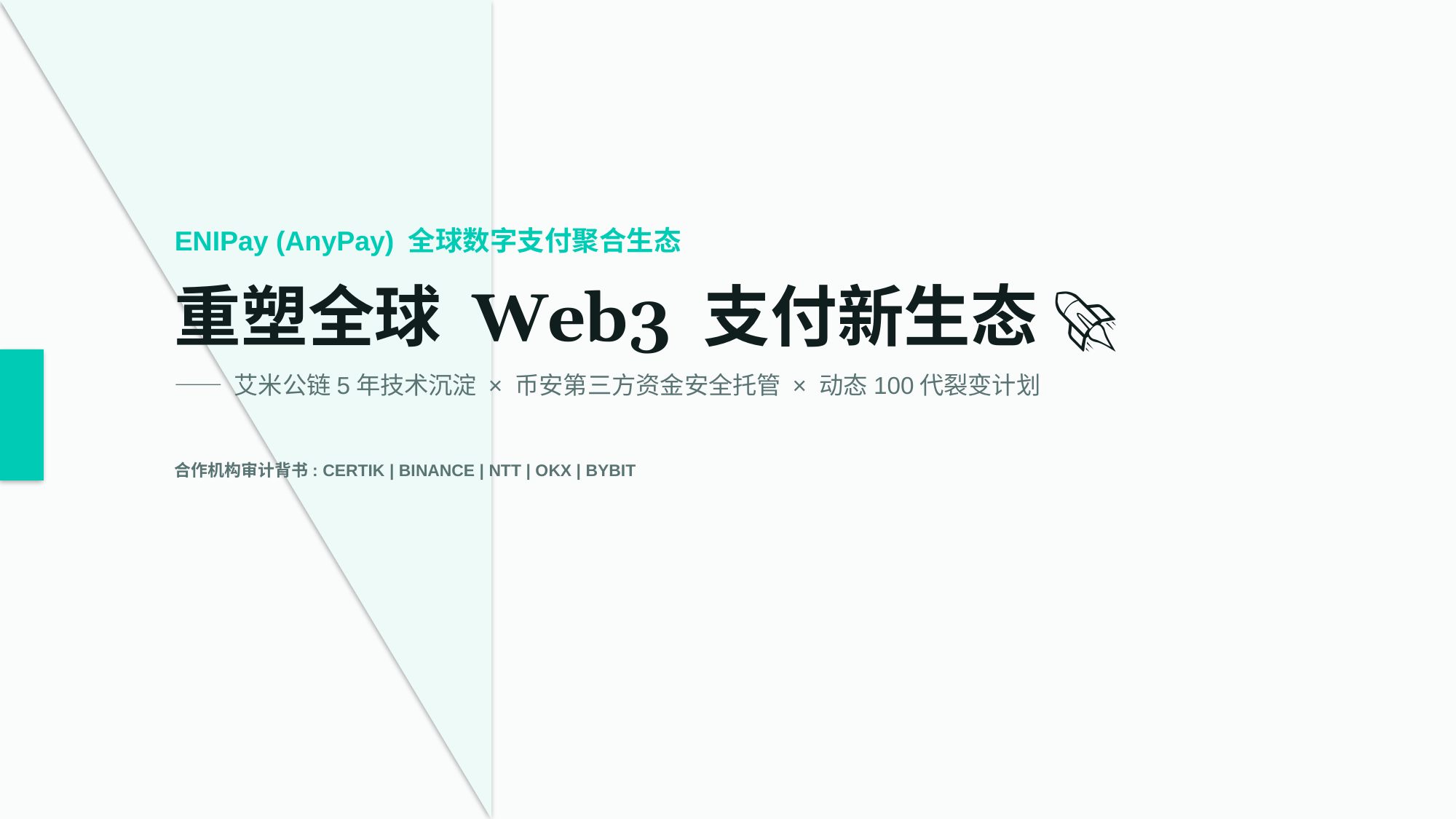

ENIPay (AnyPay) 全球数字支付聚合生态
重塑全球 Web3 支付新生态 🚀
—— 艾米公链5年技术沉淀 × 币安第三方资金安全托管 × 动态100代裂变计划
合作机构审计背书: CERTIK | BINANCE | NTT | OKX | BYBIT